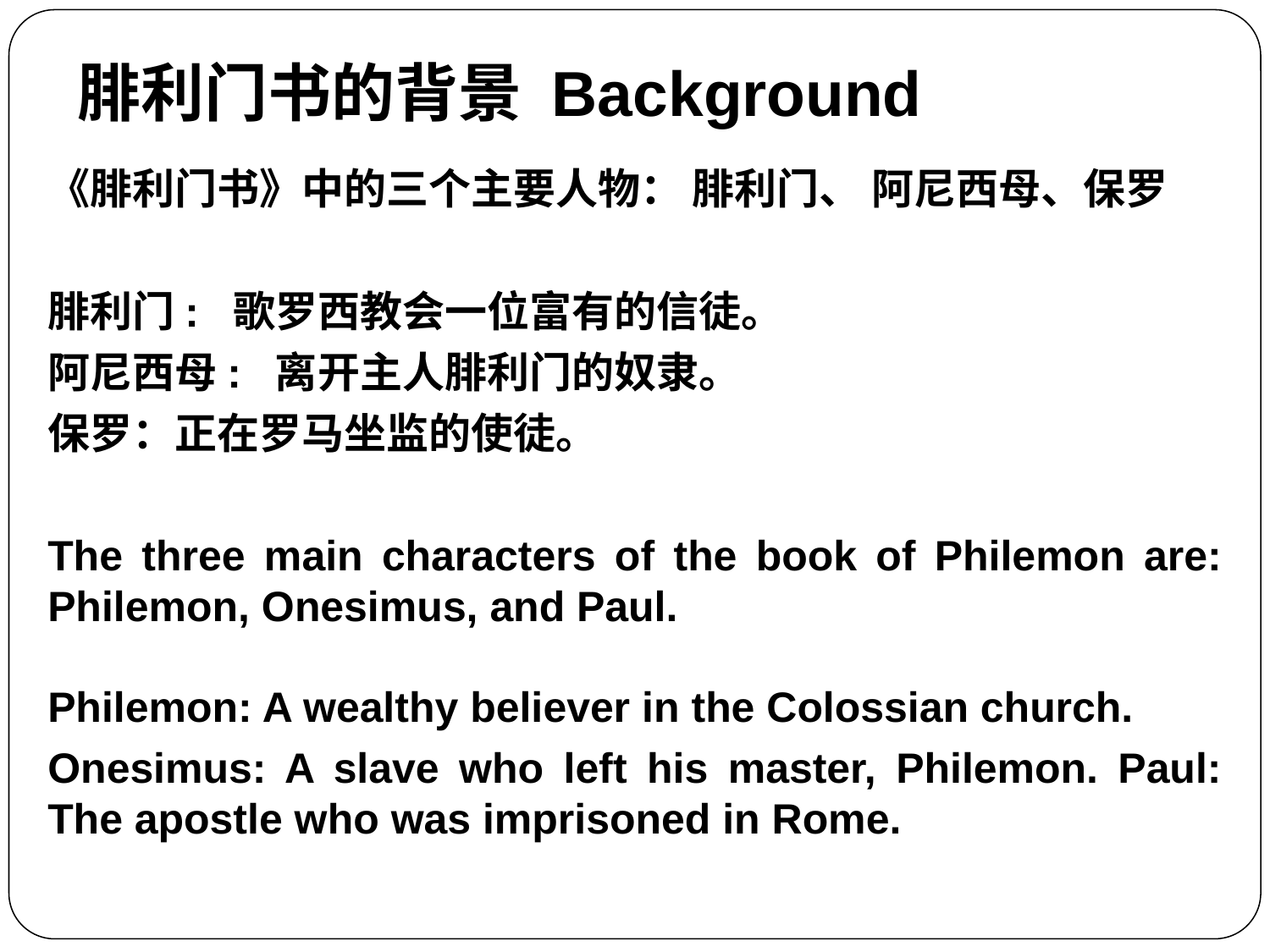

腓利门书的背景 Background
《腓利门书》中的三个主要人物： 腓利门、 阿尼西母、保罗

腓利门:  歌罗西教会一位富有的信徒。
阿尼西母:  离开主人腓利门的奴隶。
保罗：正在罗马坐监的使徒。

The three main characters of the book of Philemon are: Philemon, Onesimus, and Paul.

Philemon: A wealthy believer in the Colossian church.
Onesimus: A slave who left his master, Philemon. Paul: The apostle who was imprisoned in Rome.